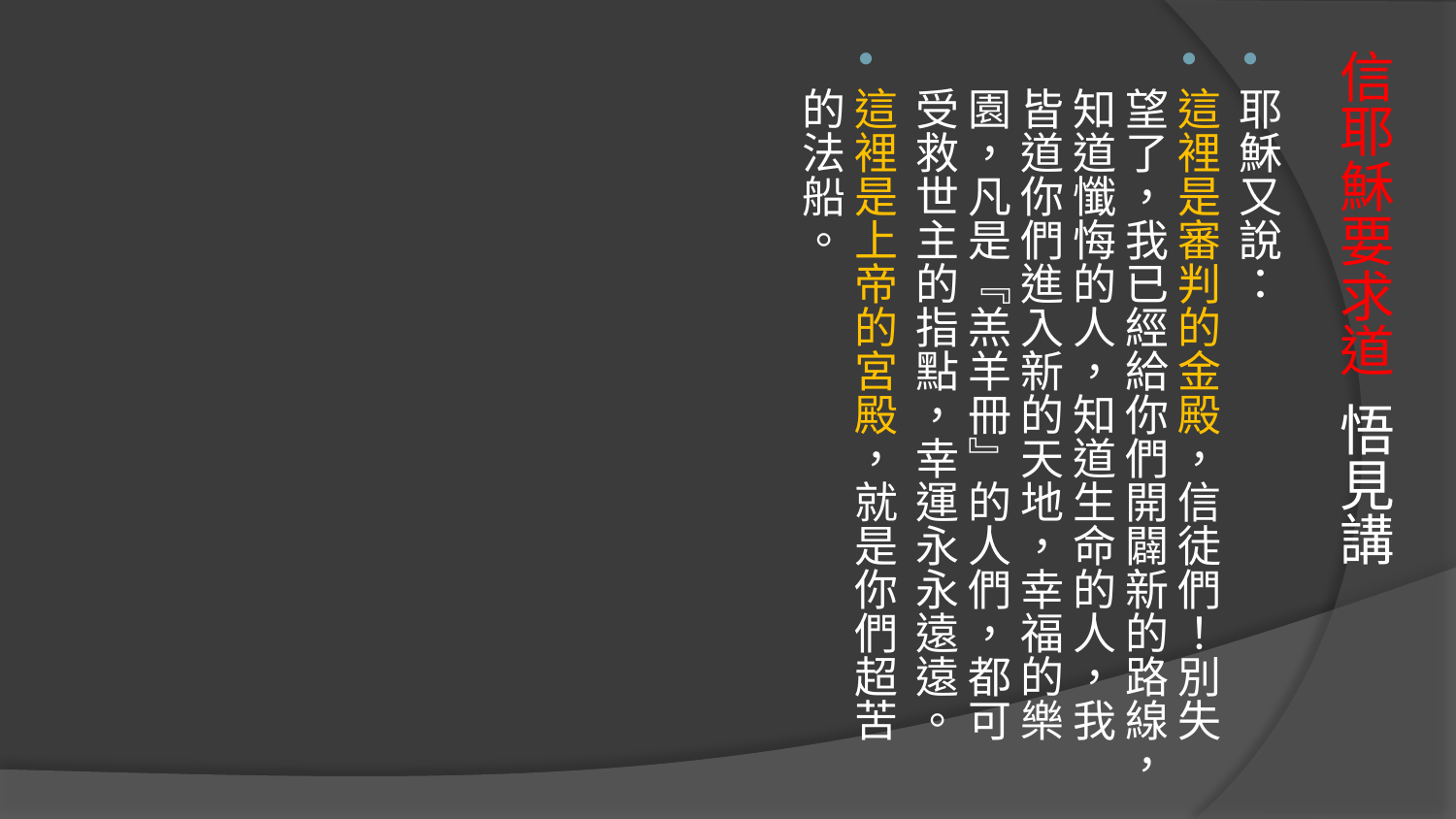

耶穌又說：
這裡是審判的金殿，信徒們！別失望了，我已經給你們開闢新的路線，知道懺悔的人，知道生命的人，我皆道你們進入新的天地，幸福的樂園，凡是『羔羊冊』的人們，都可受救世主的指點，幸運永永遠遠。
這裡是上帝的宮殿，就是你們超苦的法船。

# 信耶穌要求道  悟見講